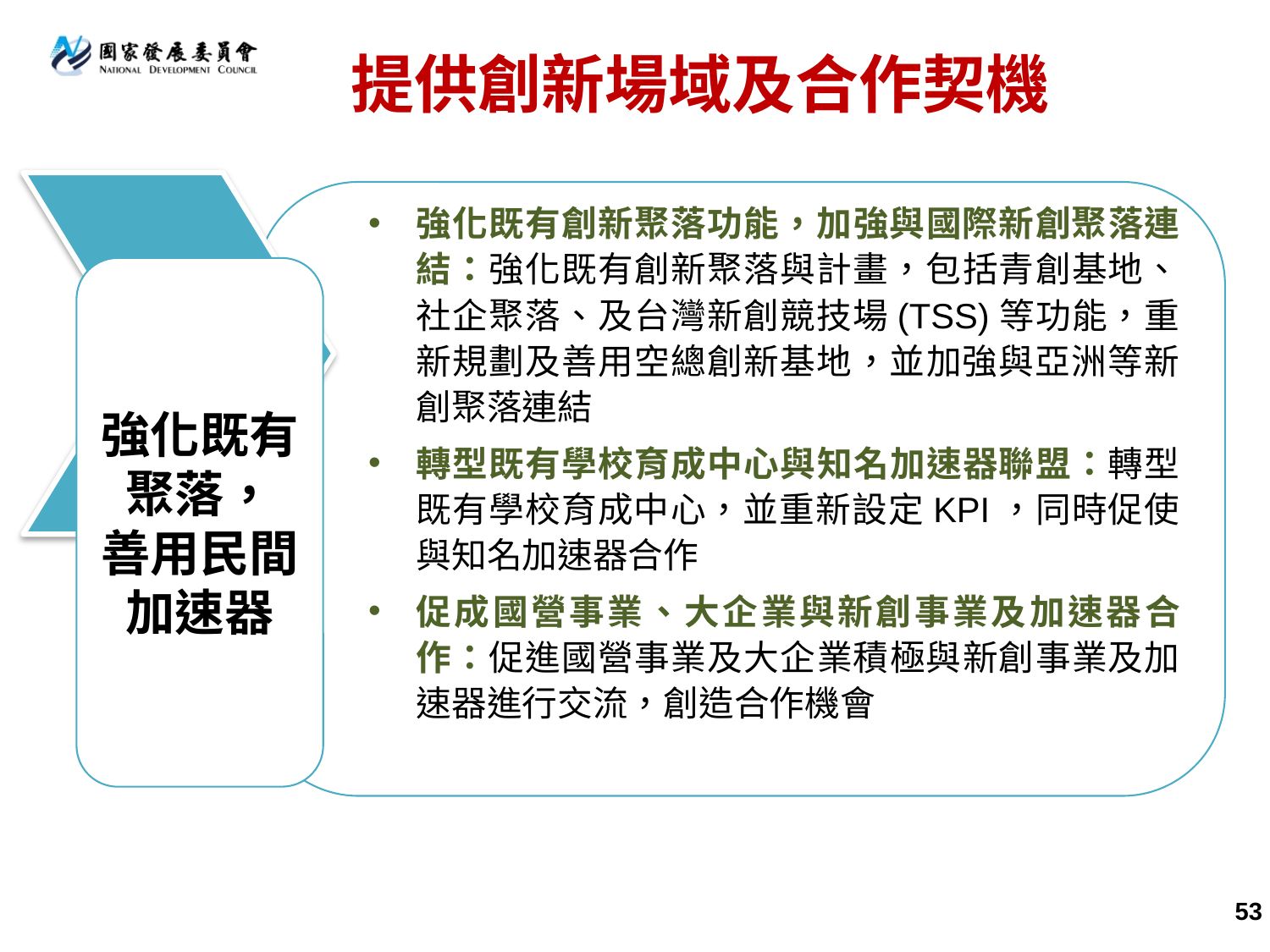

提供創新場域及合作契機

強化既有聚落，
善用民間加速器
強化既有創新聚落功能，加強與國際新創聚落連結：強化既有創新聚落與計畫，包括青創基地、社企聚落、及台灣新創競技場(TSS)等功能，重新規劃及善用空總創新基地，並加強與亞洲等新創聚落連結
轉型既有學校育成中心與知名加速器聯盟：轉型既有學校育成中心，並重新設定KPI，同時促使與知名加速器合作
促成國營事業、大企業與新創事業及加速器合作：促進國營事業及大企業積極與新創事業及加速器進行交流，創造合作機會

53